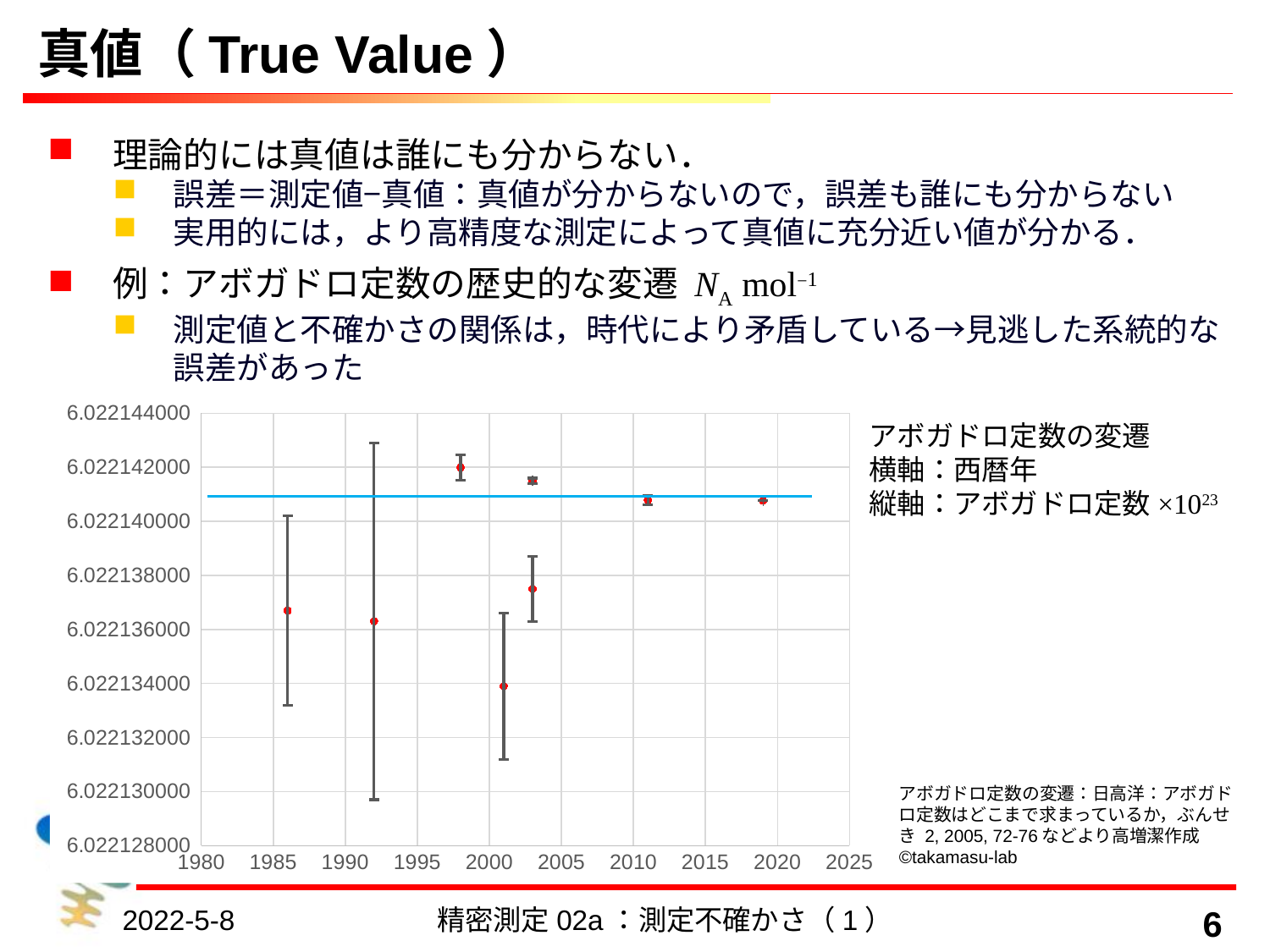

# 真値（True Value）
理論的には真値は誰にも分からない．
誤差＝測定値−真値：真値が分からないので，誤差も誰にも分からない
実用的には，より高精度な測定によって真値に充分近い値が分かる．
例：アボガドロ定数の歴史的な変遷 NA mol−1
測定値と不確かさの関係は，時代により矛盾している→見逃した系統的な誤差があった

### Chart

| Category |  |
|---|---|
アボガドロ定数の変遷
横軸：西暦年
縦軸：アボガドロ定数×1023
アボガドロ定数の変遷：日高洋：アボガドロ定数はどこまで求まっているか，ぶんせき 2, 2005, 72-76などより高増潔作成©takamasu-lab
2022-5-8
精密測定02a：測定不確かさ（1）
6